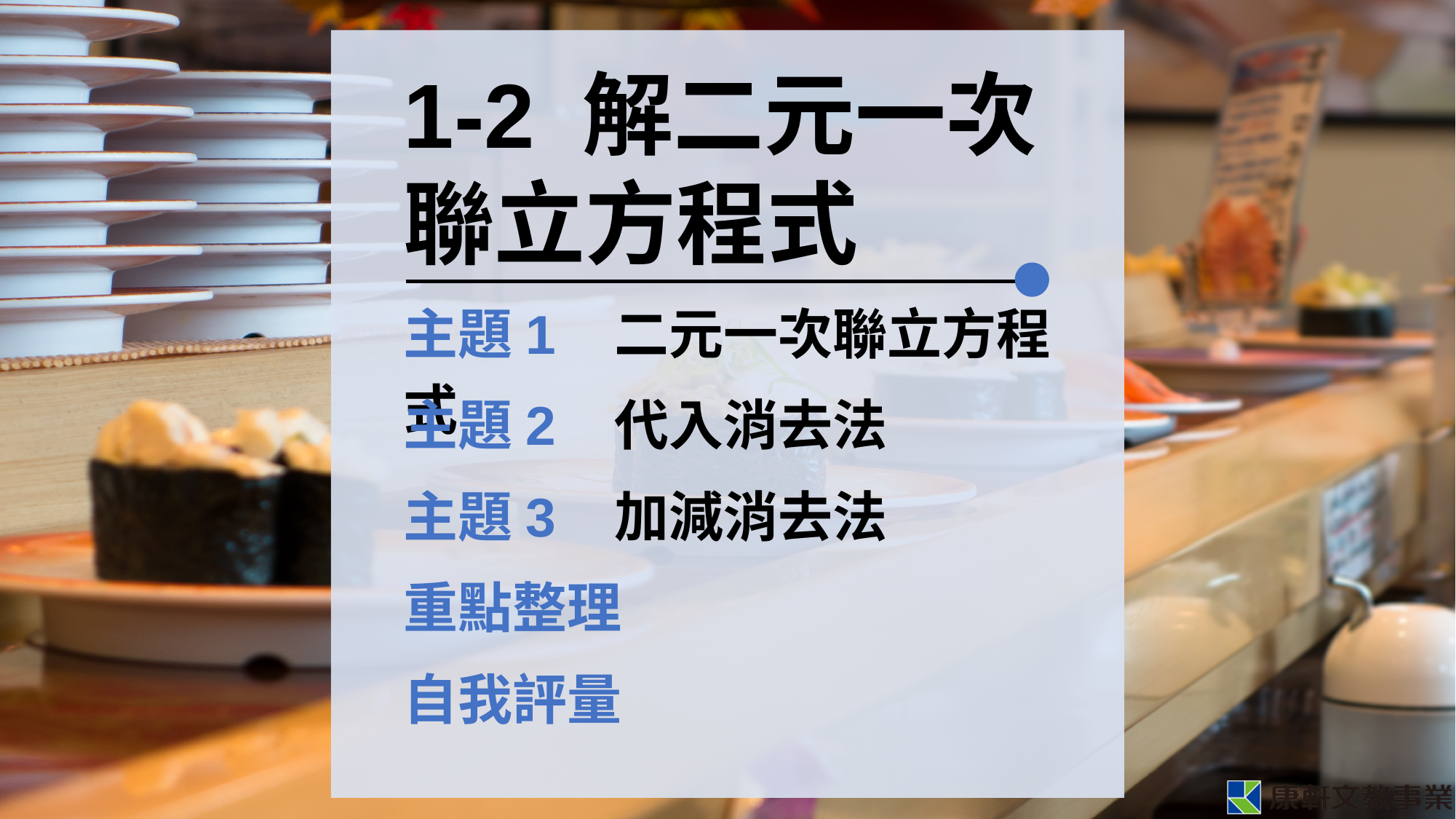

1-2 解二元一次聯立方程式

主題1   二元一次聯立方程式
主題2   代入消去法
主題3   加減消去法
重點整理
自我評量